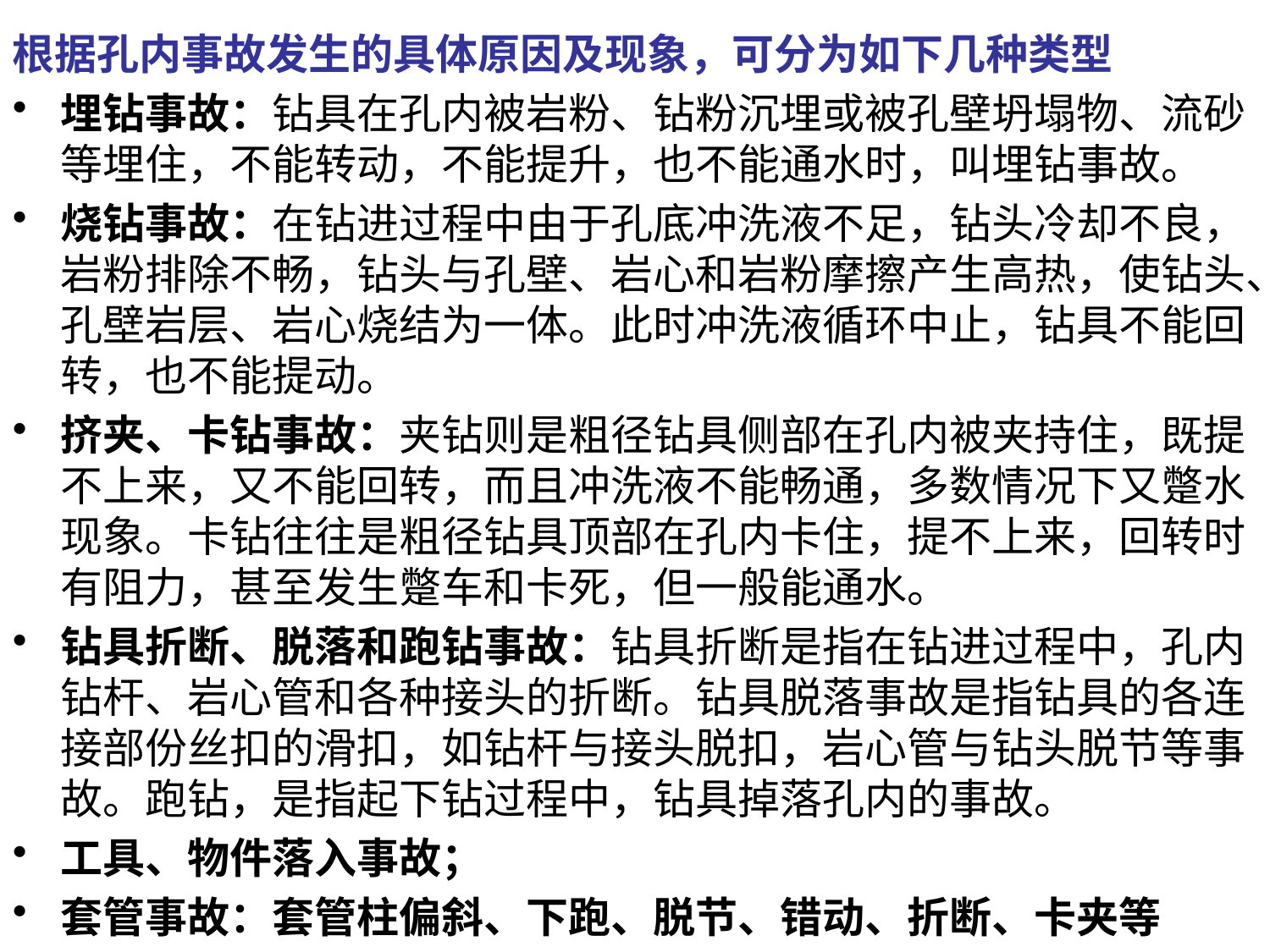

根据孔内事故发生的具体原因及现象，可分为如下几种类型
埋钻事故：钻具在孔内被岩粉、钻粉沉埋或被孔壁坍塌物、流砂等埋住，不能转动，不能提升，也不能通水时，叫埋钻事故。
烧钻事故：在钻进过程中由于孔底冲洗液不足，钻头冷却不良，岩粉排除不畅，钻头与孔壁、岩心和岩粉摩擦产生高热，使钻头、孔壁岩层、岩心烧结为一体。此时冲洗液循环中止，钻具不能回转，也不能提动。
挤夹、卡钻事故：夹钻则是粗径钻具侧部在孔内被夹持住，既提不上来，又不能回转，而且冲洗液不能畅通，多数情况下又蹩水现象。卡钻往往是粗径钻具顶部在孔内卡住，提不上来，回转时有阻力，甚至发生蹩车和卡死，但一般能通水。
钻具折断、脱落和跑钻事故：钻具折断是指在钻进过程中，孔内钻杆、岩心管和各种接头的折断。钻具脱落事故是指钻具的各连接部份丝扣的滑扣，如钻杆与接头脱扣，岩心管与钻头脱节等事故。跑钻，是指起下钻过程中，钻具掉落孔内的事故。
工具、物件落入事故；
套管事故：套管柱偏斜、下跑、脱节、错动、折断、卡夹等